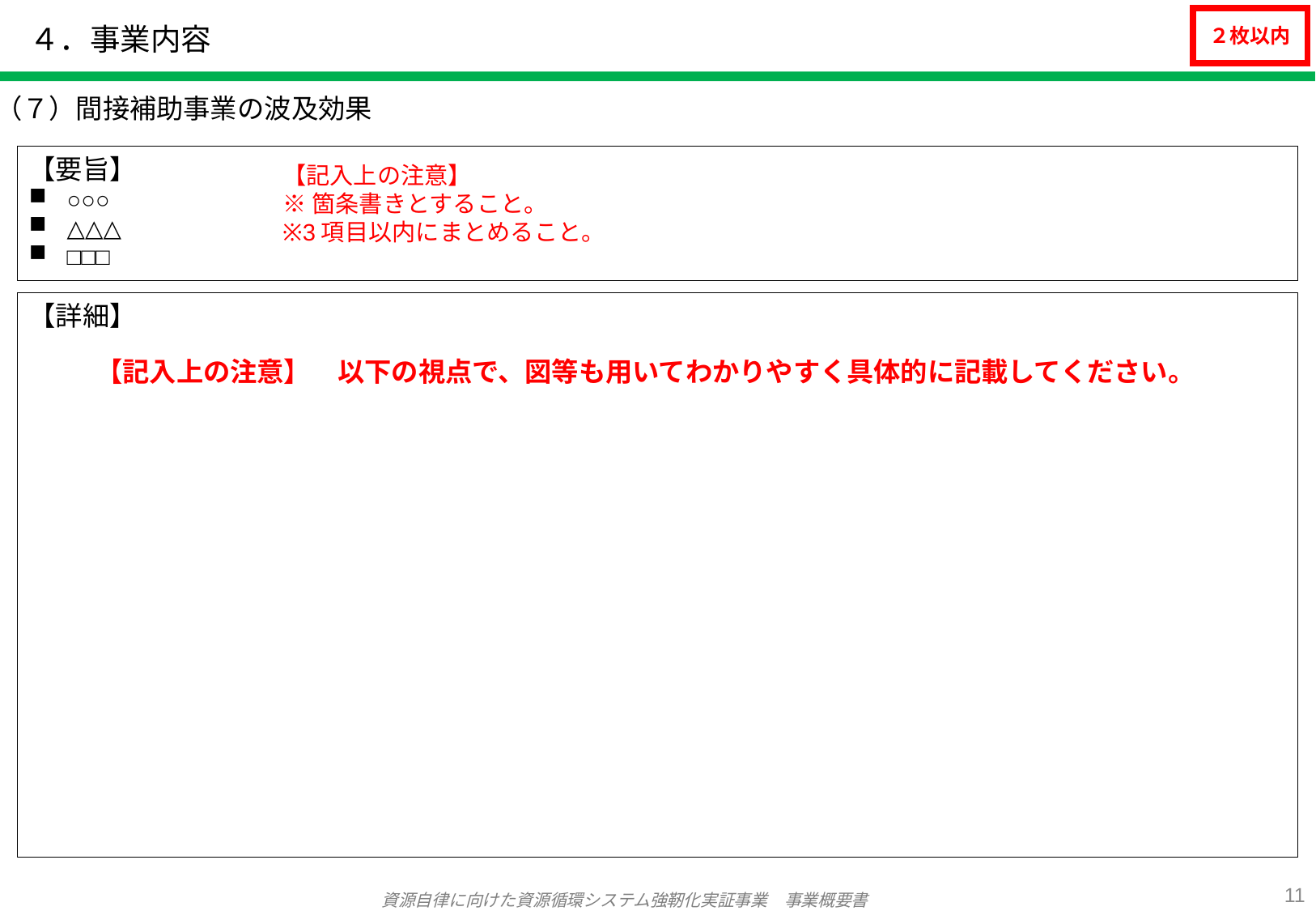

# ４．事業内容
２枚以内
（７）間接補助事業の波及効果
【要旨】
○○○
△△△
□□□
【記入上の注意】
※箇条書きとすること。
※3項目以内にまとめること。
【詳細】
【記入上の注意】　以下の視点で、図等も用いてわかりやすく具体的に記載してください。

11